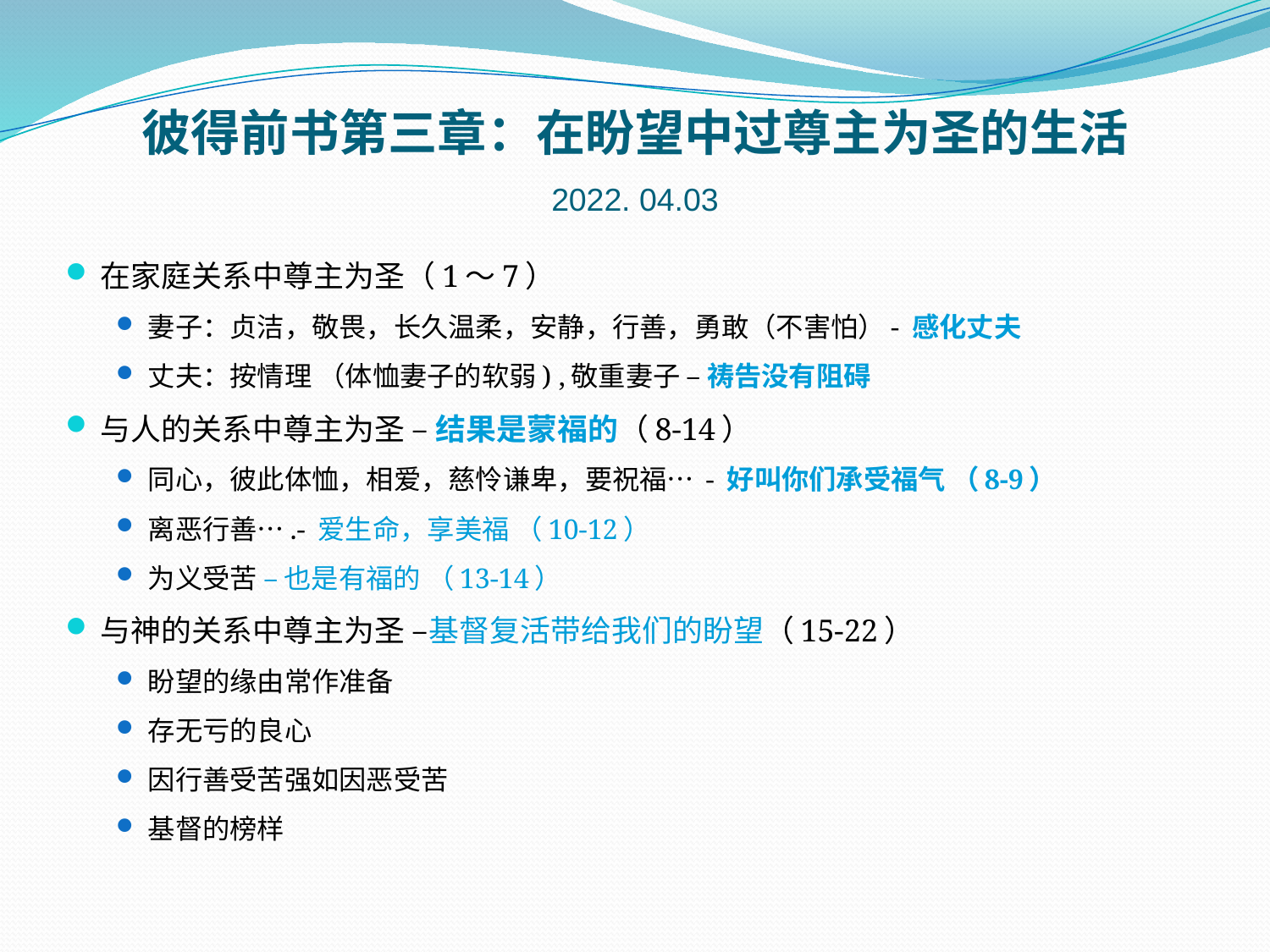

# 彼得前书第三章：在盼望中过尊主为圣的生活 2022. 04.03
在家庭关系中尊主为圣（1～7）
妻子：贞洁，敬畏，长久温柔，安静，行善，勇敢（不害怕）- 感化丈夫
丈夫：按情理 （体恤妻子的软弱) ,敬重妻子 – 祷告没有阻碍
与人的关系中尊主为圣 – 结果是蒙福的（8-14）
同心，彼此体恤，相爱，慈怜谦卑，要祝福… - 好叫你们承受福气 （8-9）
离恶行善….- 爱生命，享美福 （10-12）
为义受苦 – 也是有福的 （13-14）
与神的关系中尊主为圣 –基督复活带给我们的盼望（15-22）
盼望的缘由常作准备
存无亏的良心
因行善受苦强如因恶受苦
基督的榜样